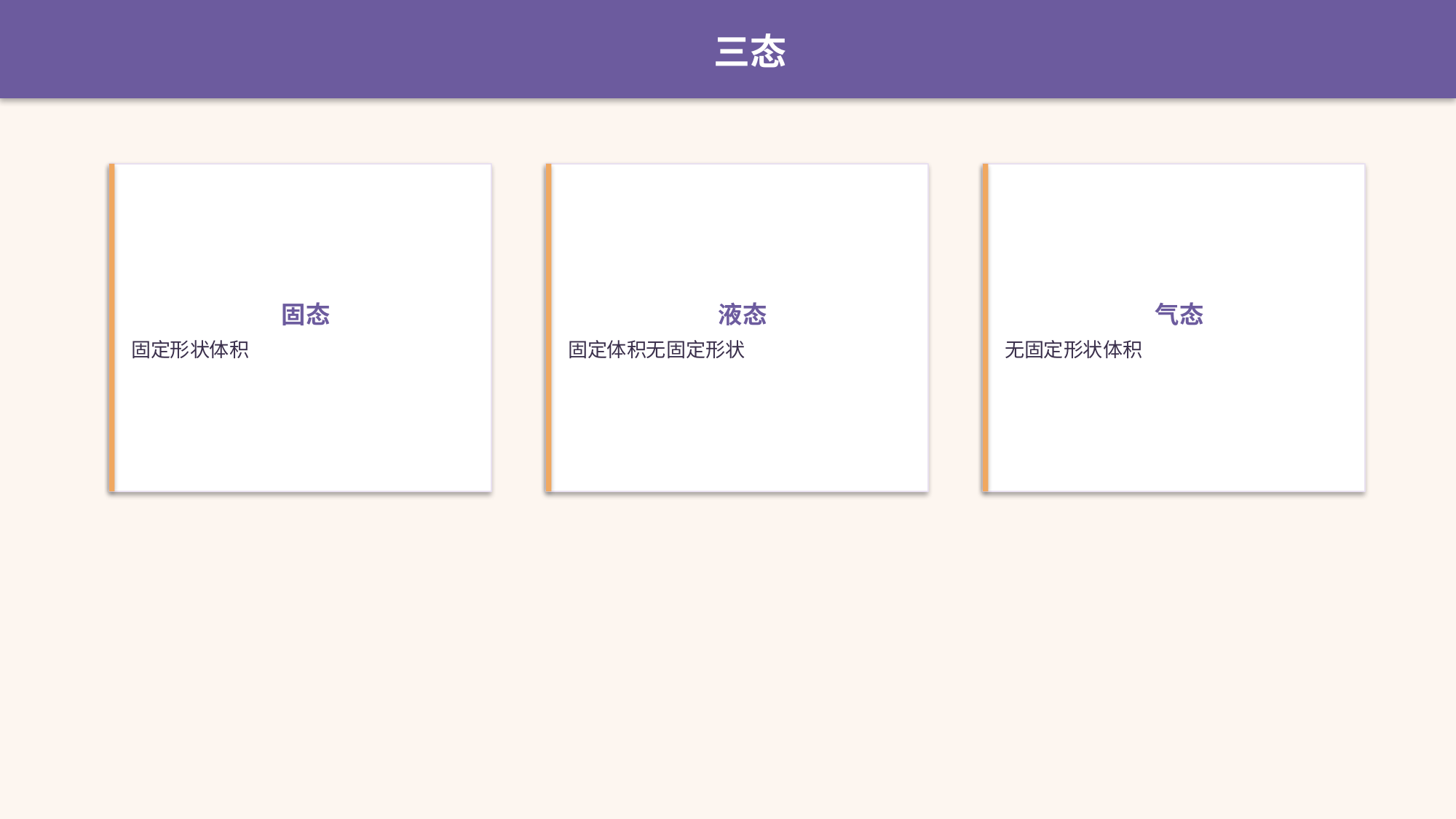

三态
固态
固定形状体积

液态
固定体积无固定形状

气态
无固定形状体积